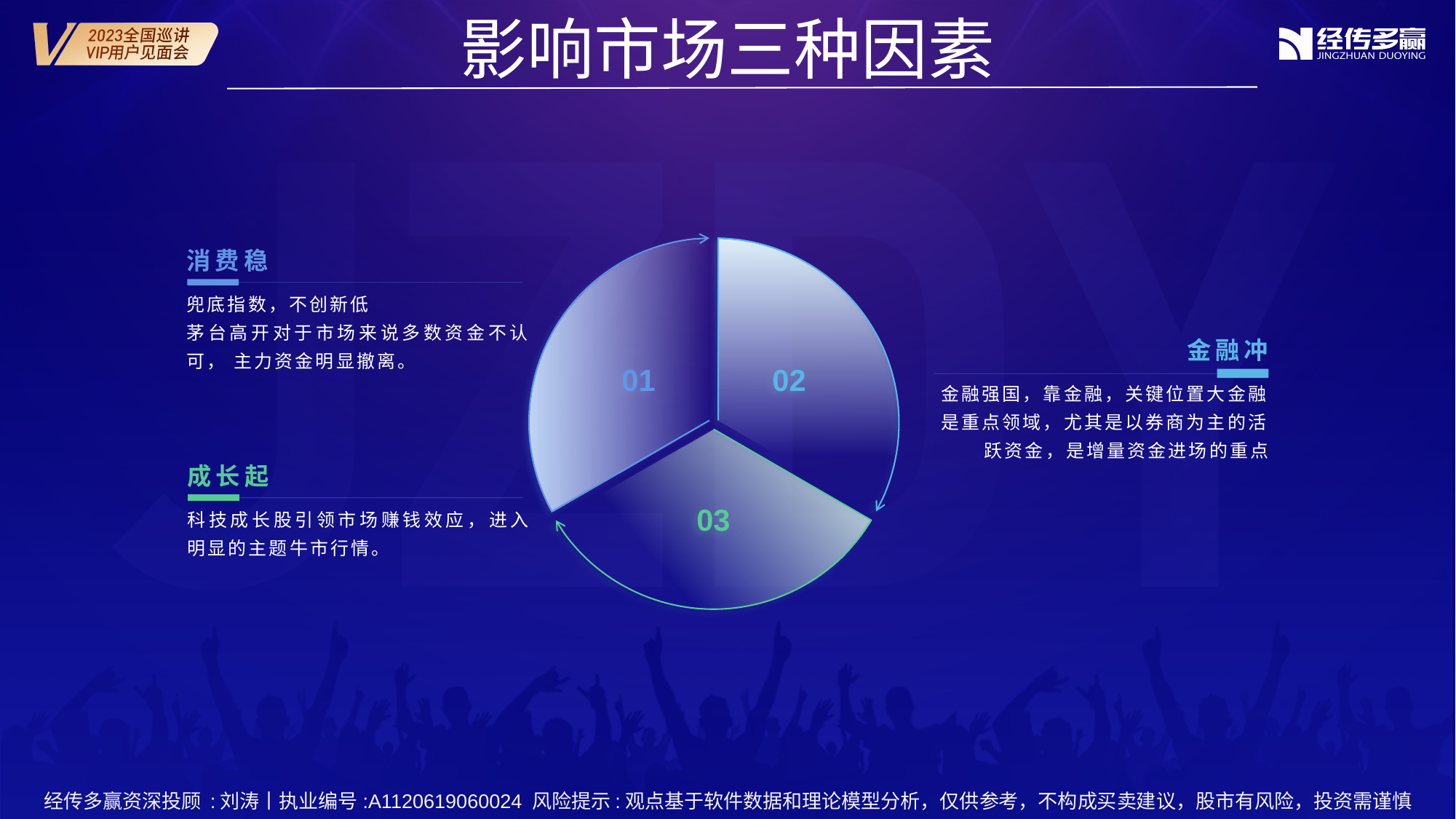

影响市场三种因素
消费稳
01
02
金融冲

兜底指数，不创新低
茅台高开对于市场来说多数资金不认可， 主力资金明显撤离。

金融强国，靠金融，关键位置大金融是重点领域，尤其是以券商为主的活跃资金，是增量资金进场的重点
成长起
03

科技成长股引领市场赚钱效应，进入明显的主题牛市行情。